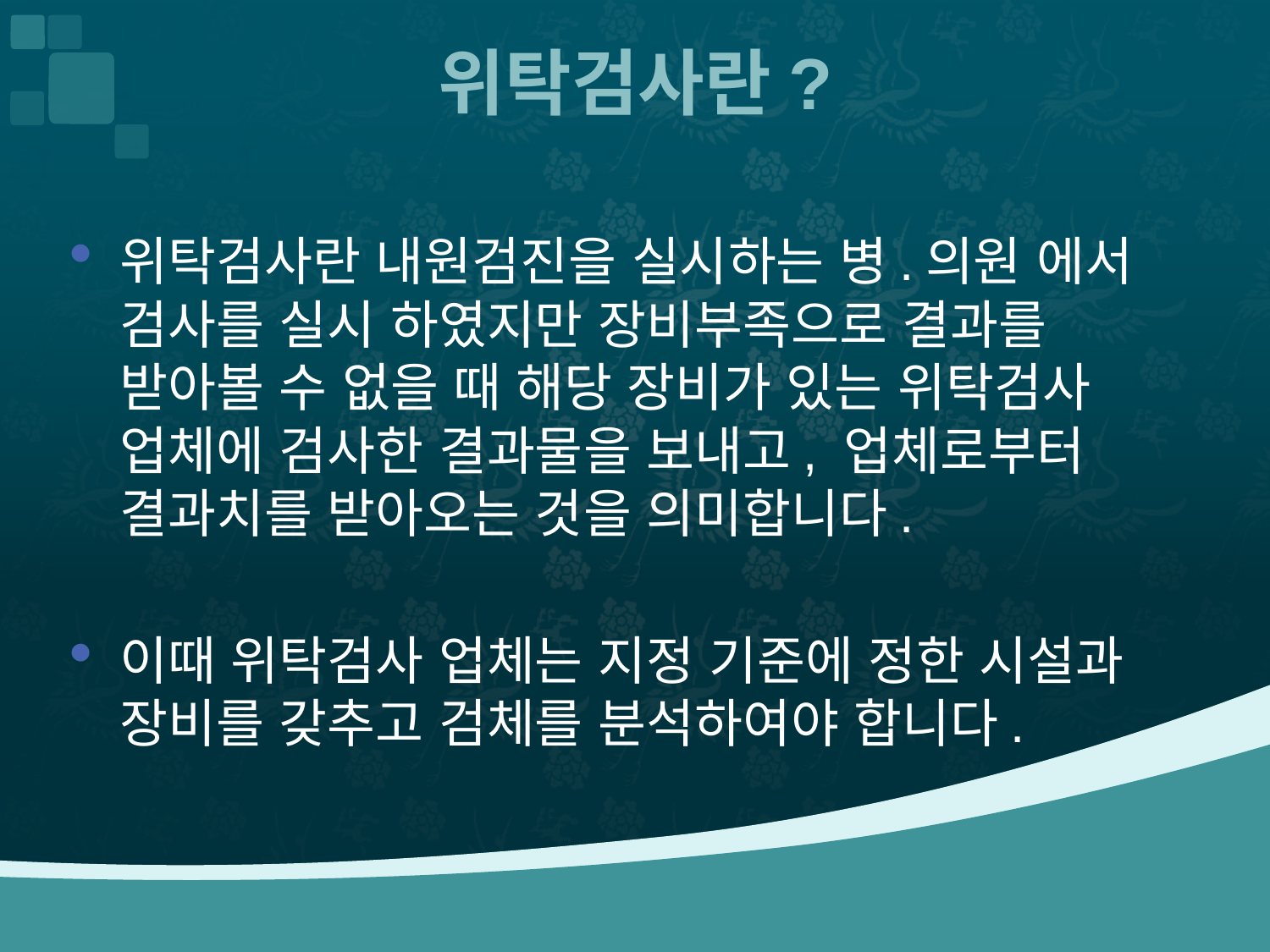

위탁검사란?
위탁검사란 내원검진을 실시하는 병.의원 에서 검사를 실시 하였지만 장비부족으로 결과를 받아볼 수 없을 때 해당 장비가 있는 위탁검사 업체에 검사한 결과물을 보내고, 업체로부터 결과치를 받아오는 것을 의미합니다.

이때 위탁검사 업체는 지정 기준에 정한 시설과 장비를 갖추고 검체를 분석하여야 합니다.